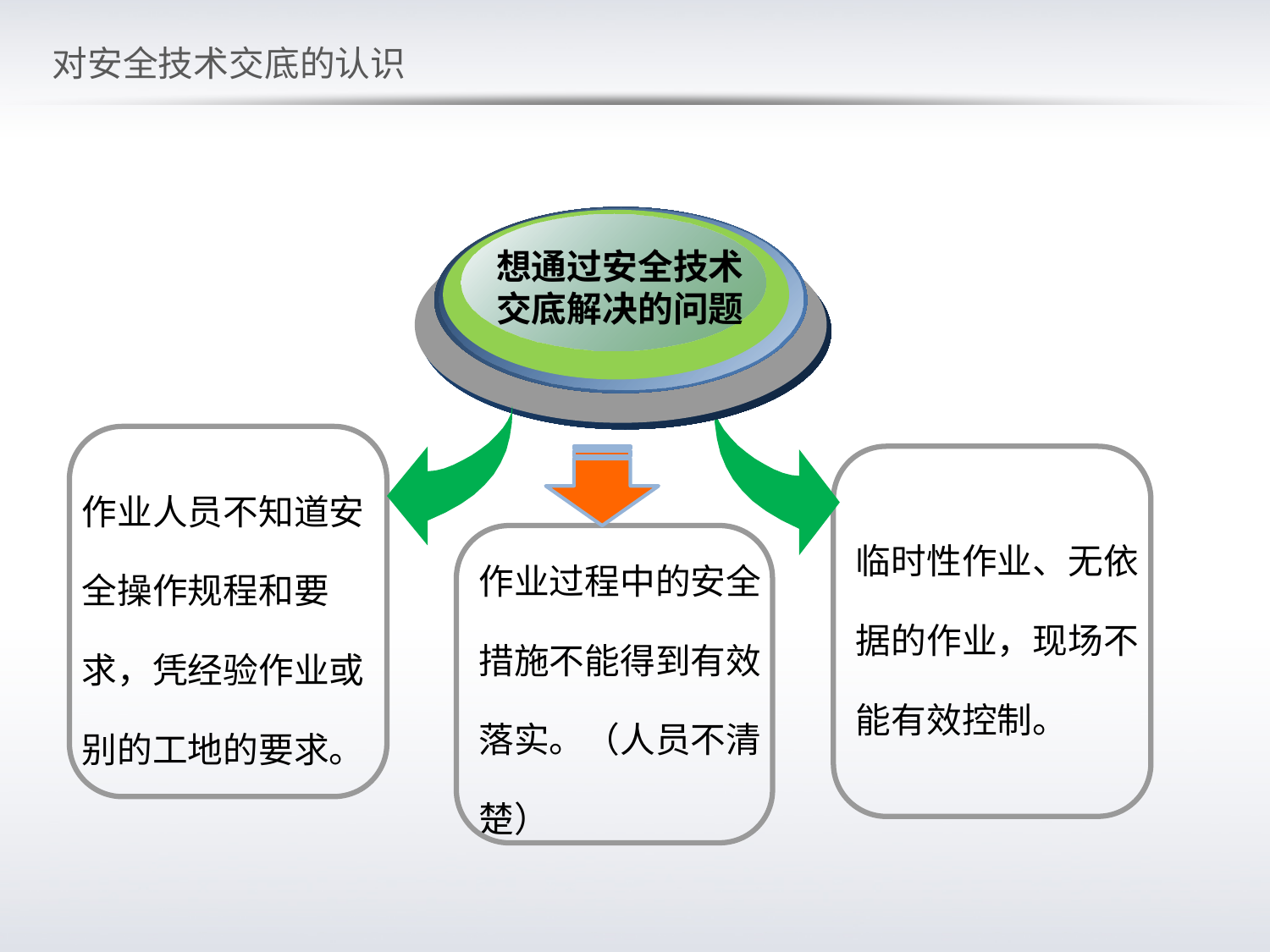

对安全技术交底的认识

想通过安全技术交底解决的问题

作业人员不知道安全操作规程和要求，凭经验作业或别的工地的要求。

临时性作业、无依据的作业，现场不能有效控制。

作业过程中的安全措施不能得到有效落实。（人员不清楚）